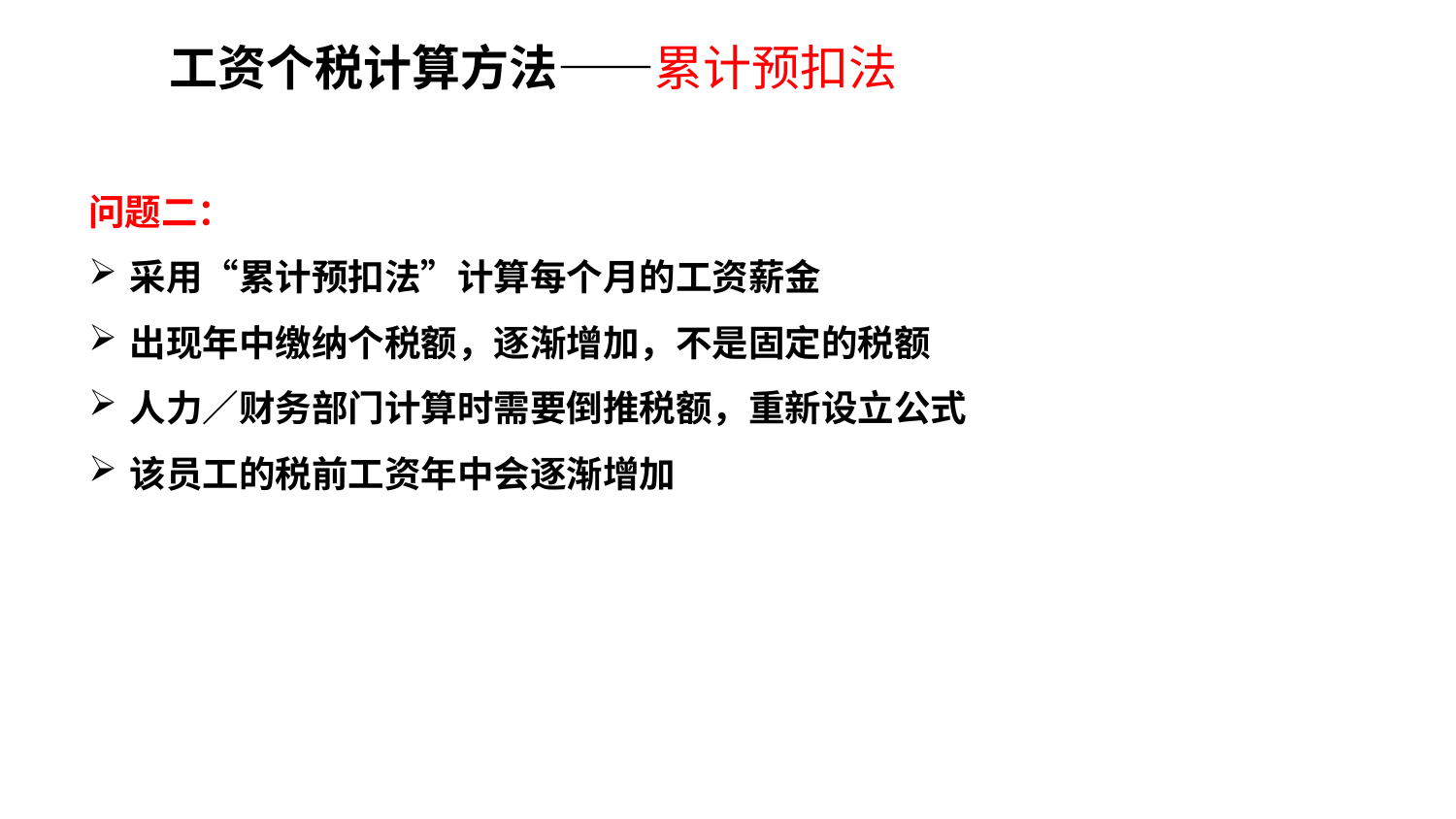

# 工资个税计算方法——累计预扣法
问题二：
采用“累计预扣法”计算每个月的工资薪金
出现年中缴纳个税额，逐渐增加，不是固定的税额
人力／财务部门计算时需要倒推税额，重新设立公式
该员工的税前工资年中会逐渐增加